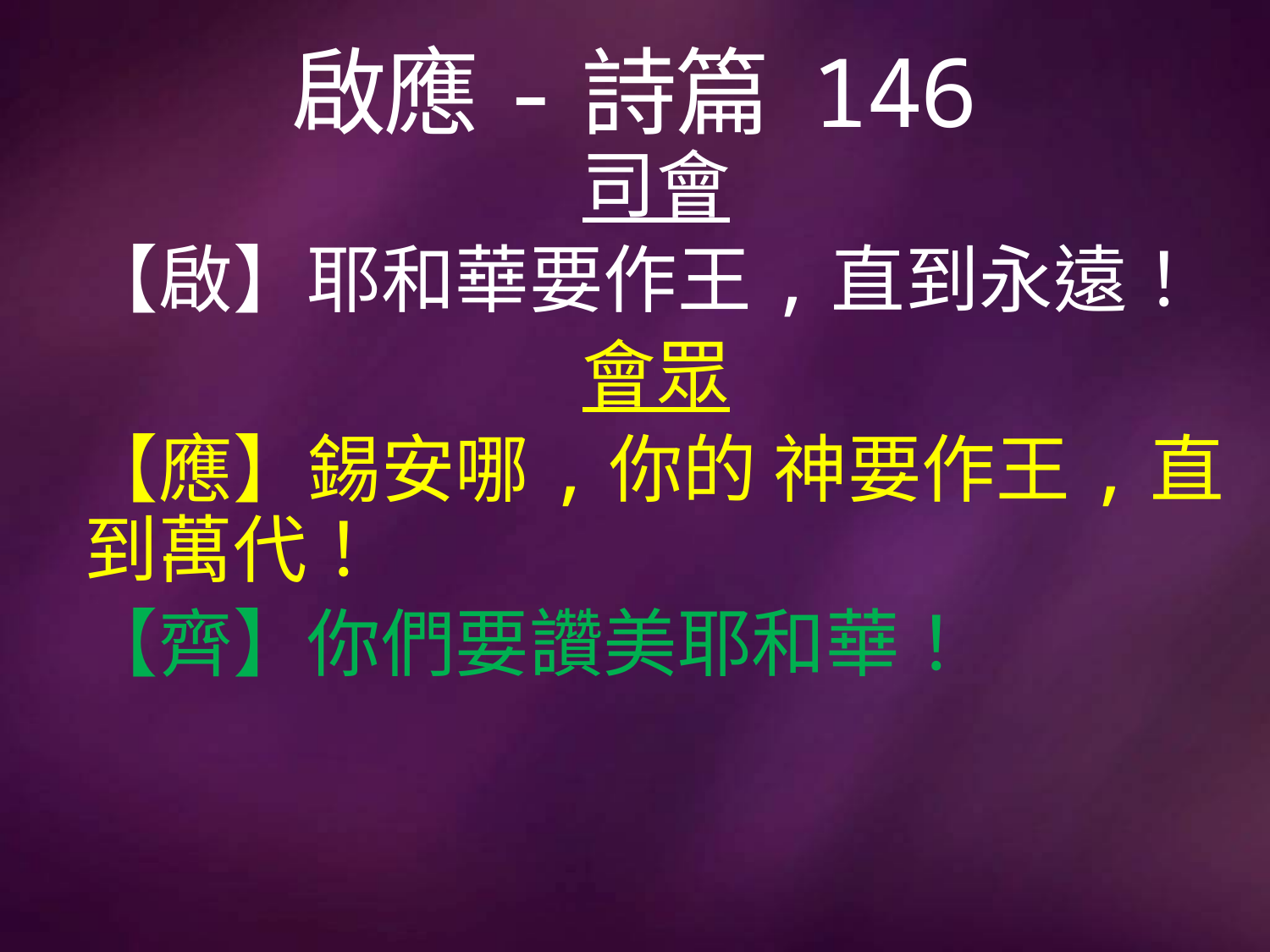

# 啟應-詩篇 146
司會
【啟】耶和華要作王,直到永遠！
會眾
【應】錫安哪,你的 神要作王,直到萬代！
【齊】你們要讚美耶和華！